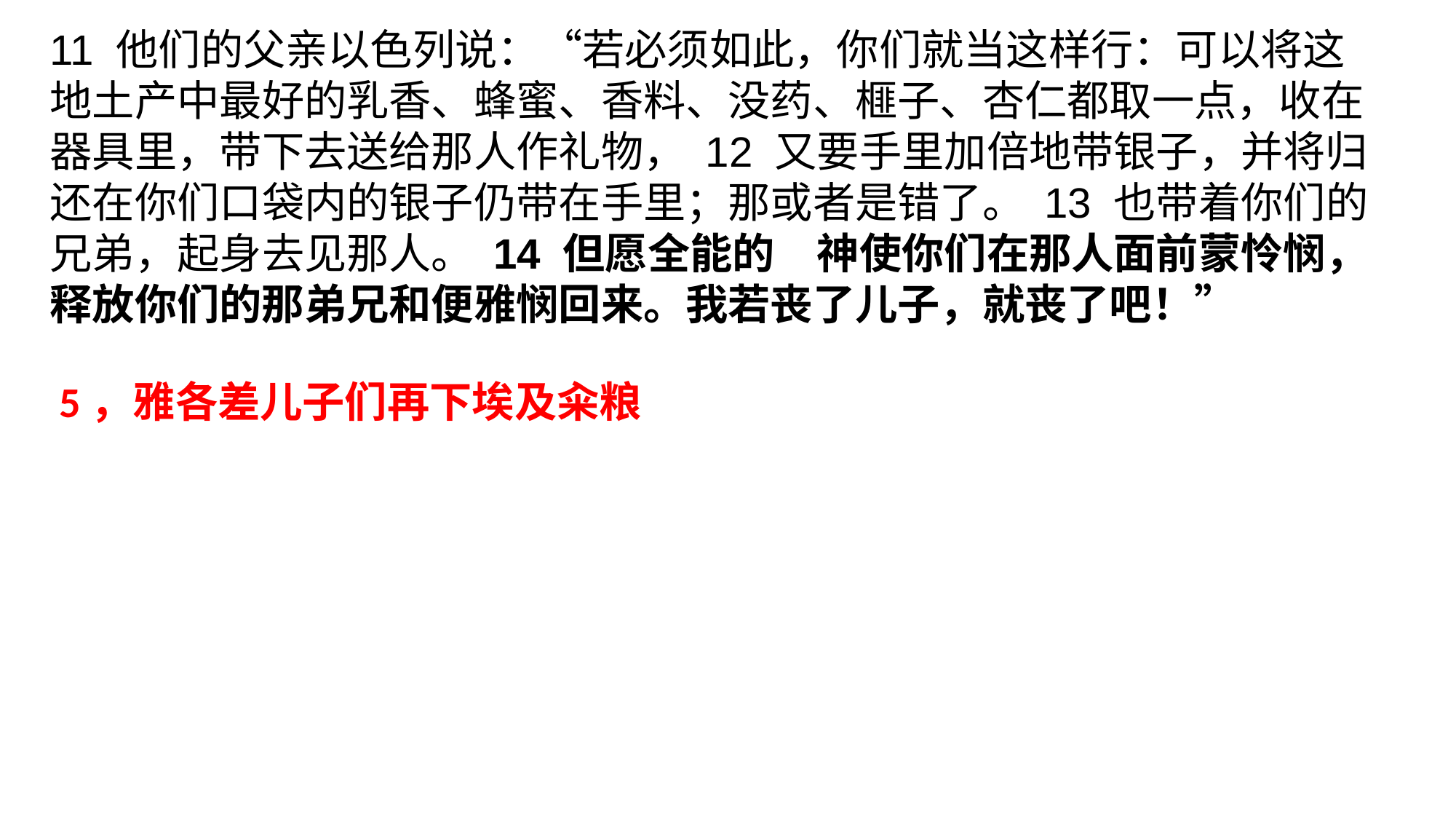

11 他们的父亲以色列说：“若必须如此，你们就当这样行：可以将这地土产中最好的乳香、蜂蜜、香料、没药、榧子、杏仁都取一点，收在器具里，带下去送给那人作礼物， 12 又要手里加倍地带银子，并将归还在你们口袋内的银子仍带在手里；那或者是错了。 13 也带着你们的兄弟，起身去见那人。 14 但愿全能的　神使你们在那人面前蒙怜悯，释放你们的那弟兄和便雅悯回来。我若丧了儿子，就丧了吧！”
5，雅各差儿子们再下埃及籴粮